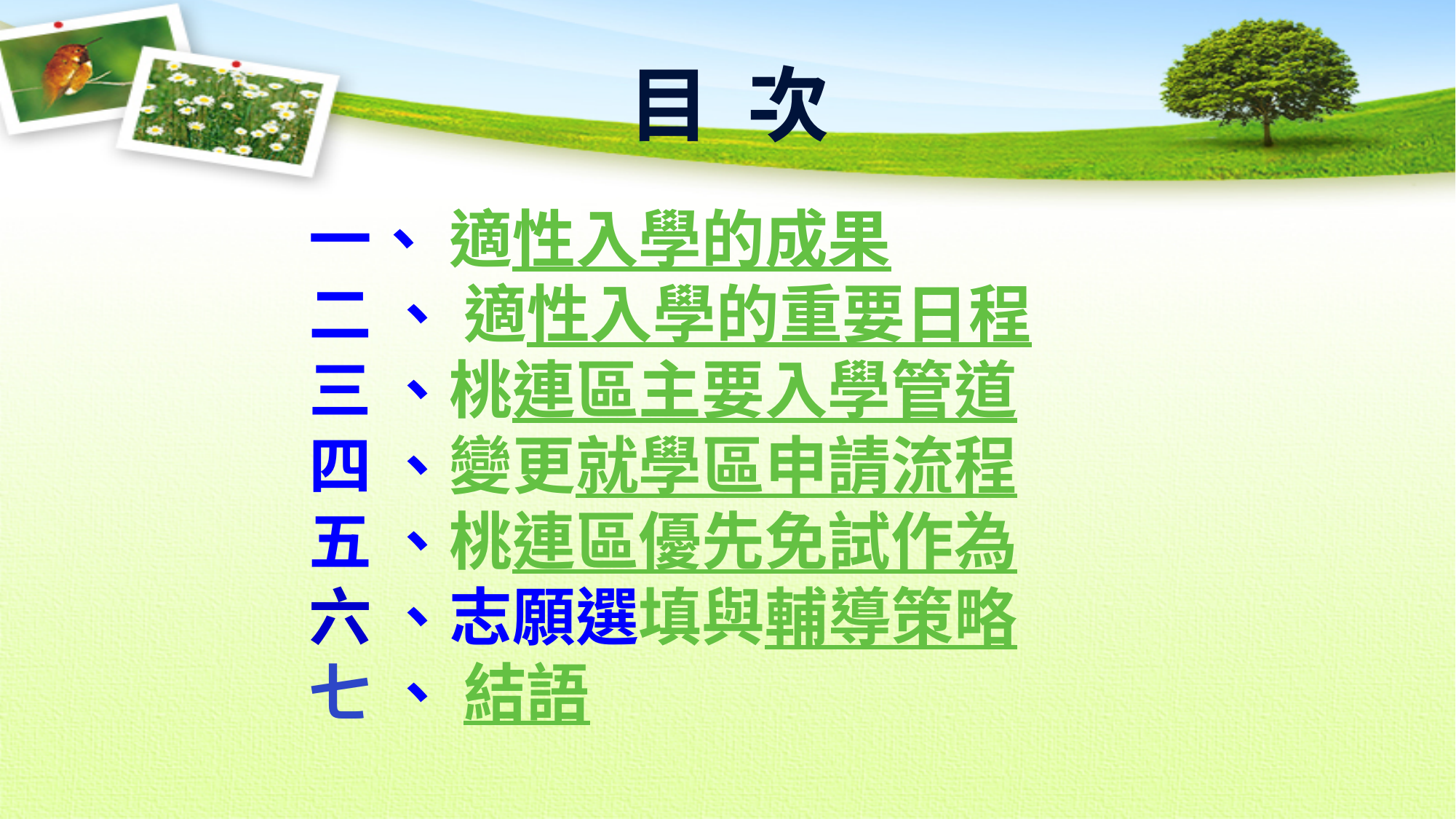

目  次
一、 適性入學的成果
二 、 適性入學的重要日程
三 、桃連區主要入學管道
四 、變更就學區申請流程
五 、桃連區優先免試作為
六 、志願選填與輔導策略
七 、 結語